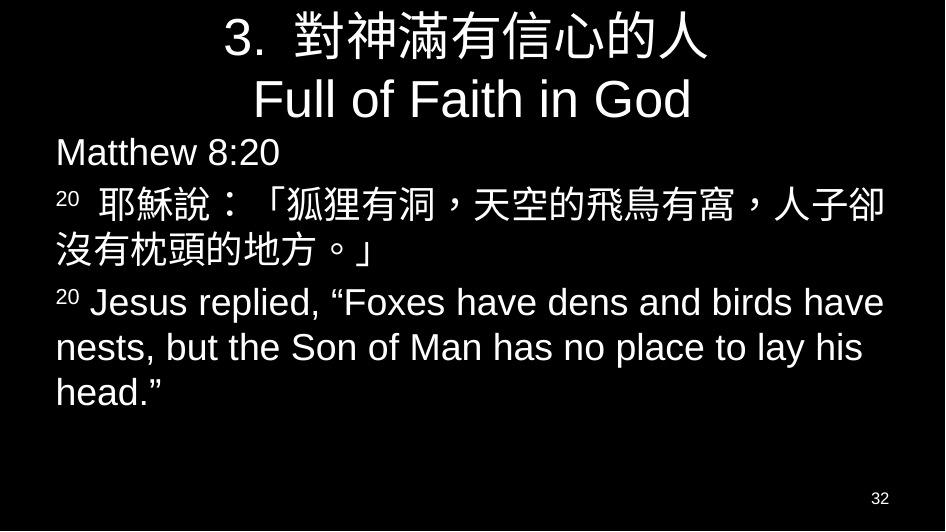

# 3. 對神滿有信心的人 Full of Faith in God
Matthew 8:20
20 耶穌說：「狐狸有洞，天空的飛鳥有窩，人子卻沒有枕頭的地方。」
20 Jesus replied, “Foxes have dens and birds have nests, but the Son of Man has no place to lay his head.”

32